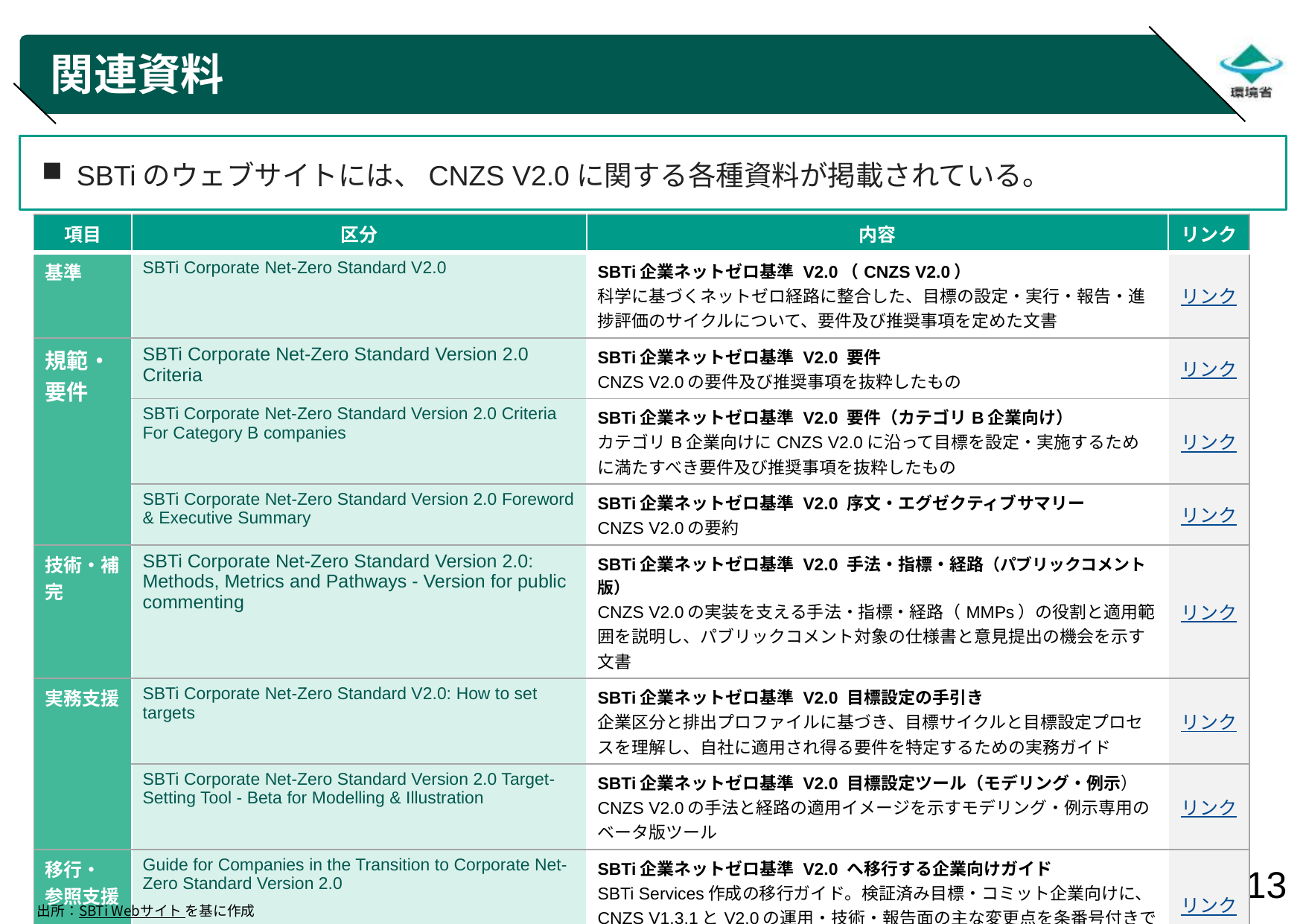

# 関連資料
SBTiのウェブサイトには、CNZS V2.0に関する各種資料が掲載されている。
| 項目 | 区分 | 内容 | リンク |
| --- | --- | --- | --- |
| 基準 | SBTi Corporate Net-Zero Standard V2.0 | SBTi企業ネットゼロ基準 V2.0（CNZS V2.0） 科学に基づくネットゼロ経路に整合した、目標の設定・実行・報告・進捗評価のサイクルについて、要件及び推奨事項を定めた文書 | リンク |
| 規範・要件 | SBTi Corporate Net-Zero Standard Version 2.0 Criteria | SBTi企業ネットゼロ基準 V2.0 要件 CNZS V2.0の要件及び推奨事項を抜粋したもの | リンク |
|  | SBTi Corporate Net-Zero Standard Version 2.0 Criteria For Category B companies | SBTi企業ネットゼロ基準 V2.0 要件（カテゴリB企業向け） カテゴリB企業向けにCNZS V2.0に沿って目標を設定・実施するために満たすべき要件及び推奨事項を抜粋したもの | リンク |
|  | SBTi Corporate Net-Zero Standard Version 2.0 Foreword & Executive Summary | SBTi企業ネットゼロ基準 V2.0 序文・エグゼクティブサマリー CNZS V2.0の要約 | リンク |
| 技術・補完 | SBTi Corporate Net-Zero Standard Version 2.0: Methods, Metrics and Pathways - Version for public commenting | SBTi企業ネットゼロ基準 V2.0 手法・指標・経路（パブリックコメント版） CNZS V2.0の実装を支える手法・指標・経路（MMPs）の役割と適用範囲を説明し、パブリックコメント対象の仕様書と意見提出の機会を示す文書 | リンク |
| 実務支援 | SBTi Corporate Net-Zero Standard V2.0: How to set targets | SBTi企業ネットゼロ基準 V2.0 目標設定の手引き 企業区分と排出プロファイルに基づき、目標サイクルと目標設定プロセスを理解し、自社に適用され得る要件を特定するための実務ガイド | リンク |
|  | SBTi Corporate Net-Zero Standard Version 2.0 Target-Setting Tool - Beta for Modelling & Illustration | SBTi企業ネットゼロ基準 V2.0 目標設定ツール（モデリング・例示） CNZS V2.0の手法と経路の適用イメージを示すモデリング・例示専用のベータ版ツール | リンク |
| 移行・ 参照支援 | Guide for Companies in the Transition to Corporate Net-Zero Standard Version 2.0 | SBTi企業ネットゼロ基準 V2.0 へ移行する企業向けガイド SBTi Services作成の移行ガイド。検証済み目標・コミット企業向けに、CNZS V1.3.1とV2.0の運用・技術・報告面の主な変更点を条番号付きで対照 | リンク |
|  | Continuing Use of the Corporate Net-Zero Standard V1.3.1 and Transition to Version 2.0 | SBTi企業ネットゼロ基準 V1.3.1の継続使用とV2.0への移行 CNZS V1.3.1と短期基準の継続使用及びV2.0への移行方針を示すガイダンス | リンク |
|  | SBTi Corporate Net-Zero Standard Version 2.0 Frequently Asked Questions | SBTi企業ネットゼロ基準 V2.0 よくある質問 CNZS V2.0に関するFAQ | リンク |
出所：SBTi Webサイト を基に作成